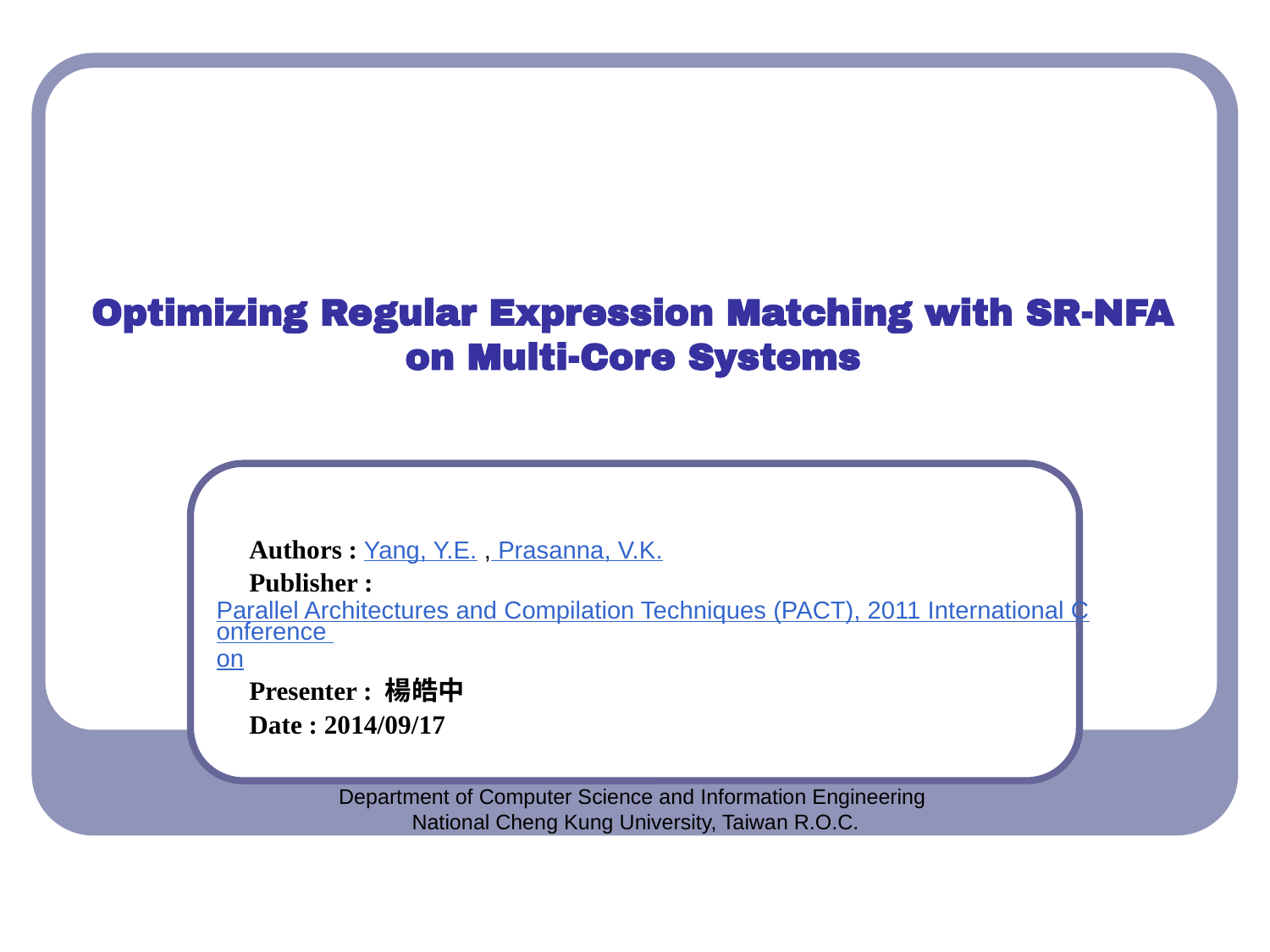

# Optimizing Regular Expression Matching with SR-NFA on Multi-Core Systems

　Authors : Yang, Y.E. , Prasanna, V.K.
　Publisher : Parallel Architectures and Compilation Techniques (PACT), 2011 International Conference on
　Presenter : 楊皓中
　Date : 2014/09/17
Department of Computer Science and Information Engineering
National Cheng Kung University, Taiwan R.O.C.